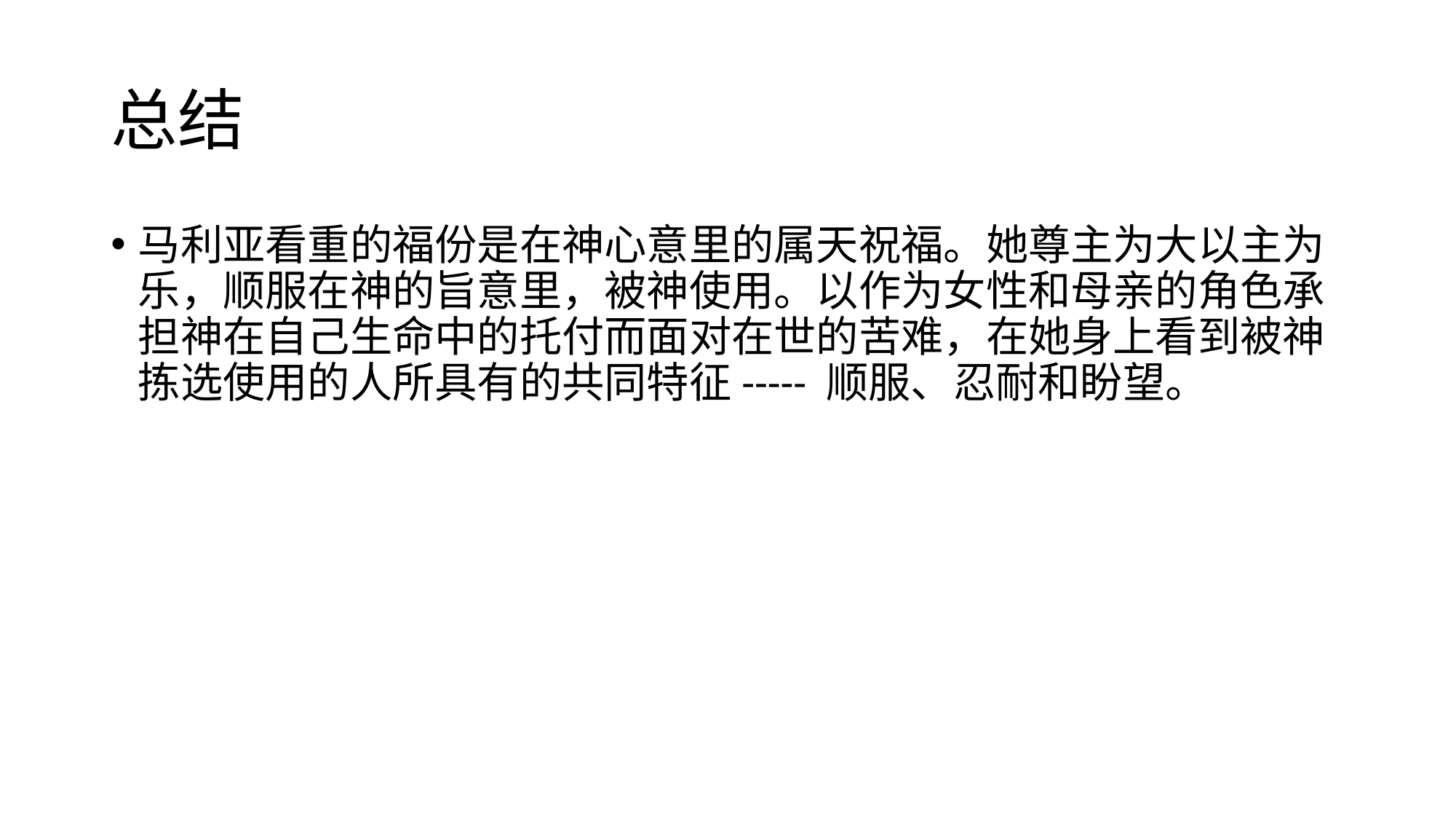

# 总结
马利亚看重的福份是在神心意里的属天祝福。她尊主为大以主为乐，顺服在神的旨意里，被神使用。以作为女性和母亲的角色承担神在自己生命中的托付而面对在世的苦难，在她身上看到被神拣选使用的人所具有的共同特征----- 顺服、忍耐和盼望。